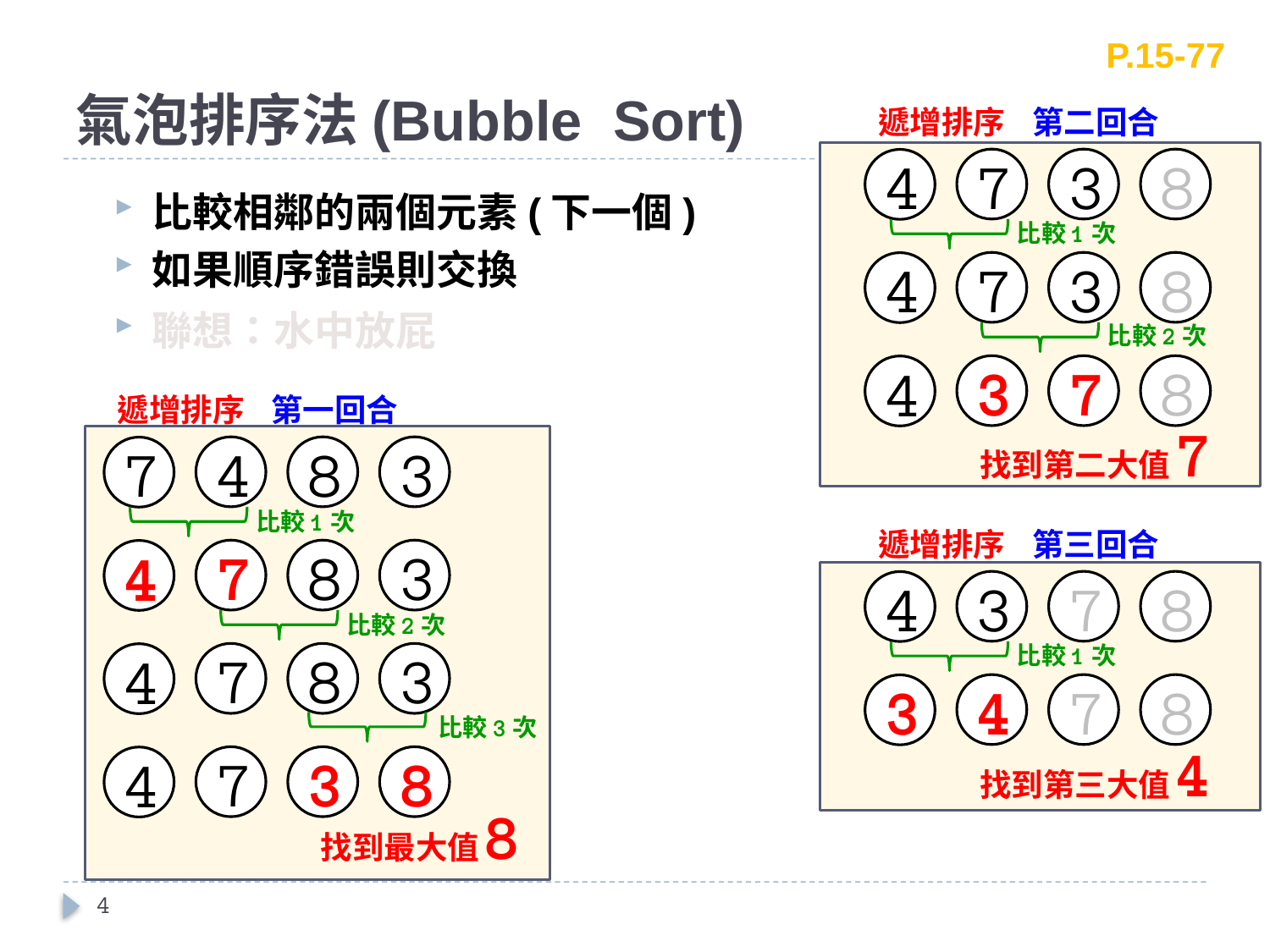

# 氣泡排序法(Bubble  Sort)
P.15-77
遞增排序
第二回合

7
3
8
4

比較相鄰的兩個元素(下一個)
如果順序錯誤則交換
比較1次
7
3
8
4

聯想：水中放屁
比較2次
3
7
8
4
遞增排序
第一回合
找到第二大值7

4
8
3
7

比較1次
遞增排序
第三回合
7
8
3
4

3
7
8
4

比較2次
比較1次
7
8
3
4

4
7
8
3
比較3次
找到第三大值4
7
3
8
4
找到最大值8
4